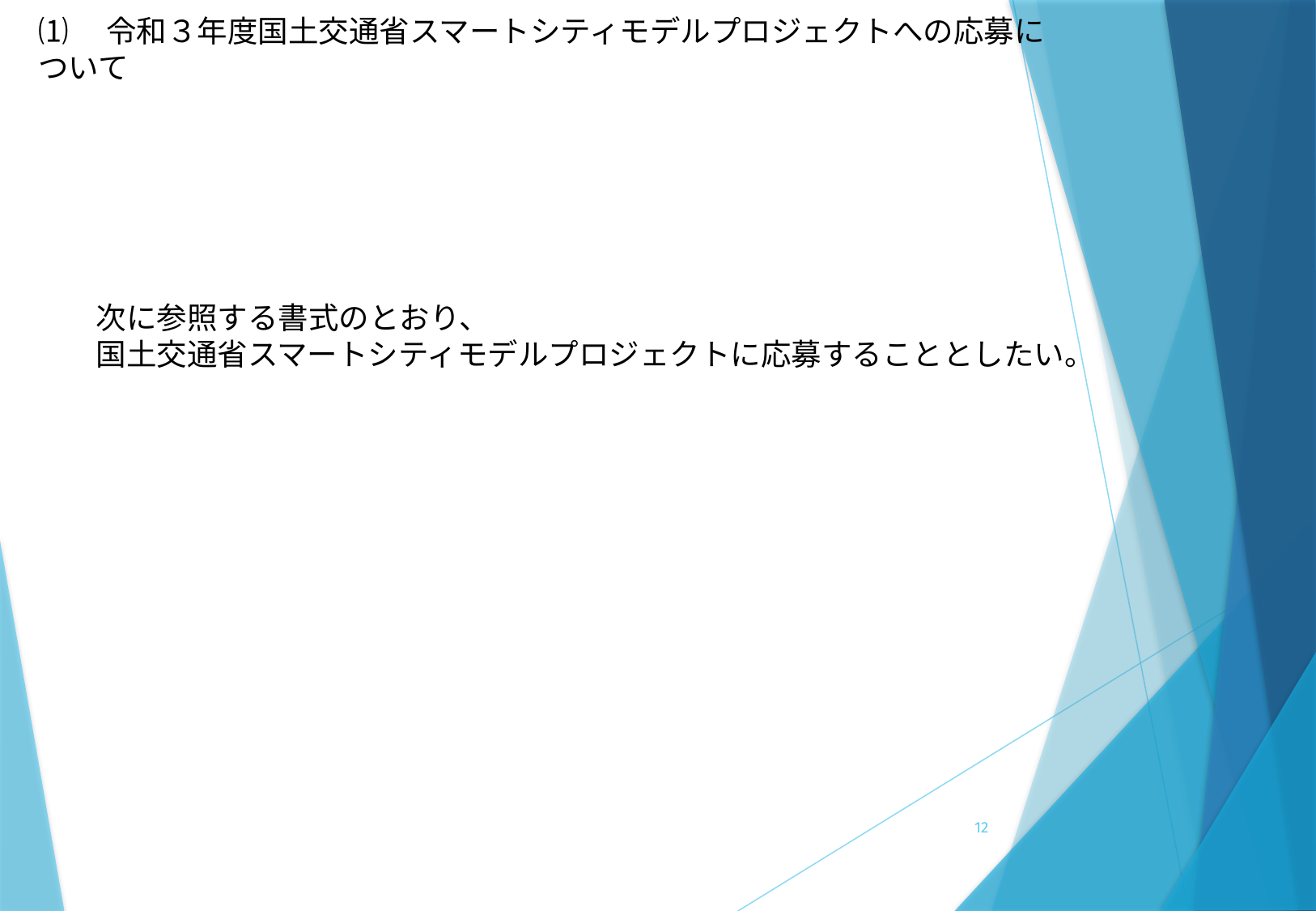

⑴　令和３年度国土交通省スマートシティモデルプロジェクトへの応募について
次に参照する書式のとおり、
国土交通省スマートシティモデルプロジェクトに応募することとしたい。
12